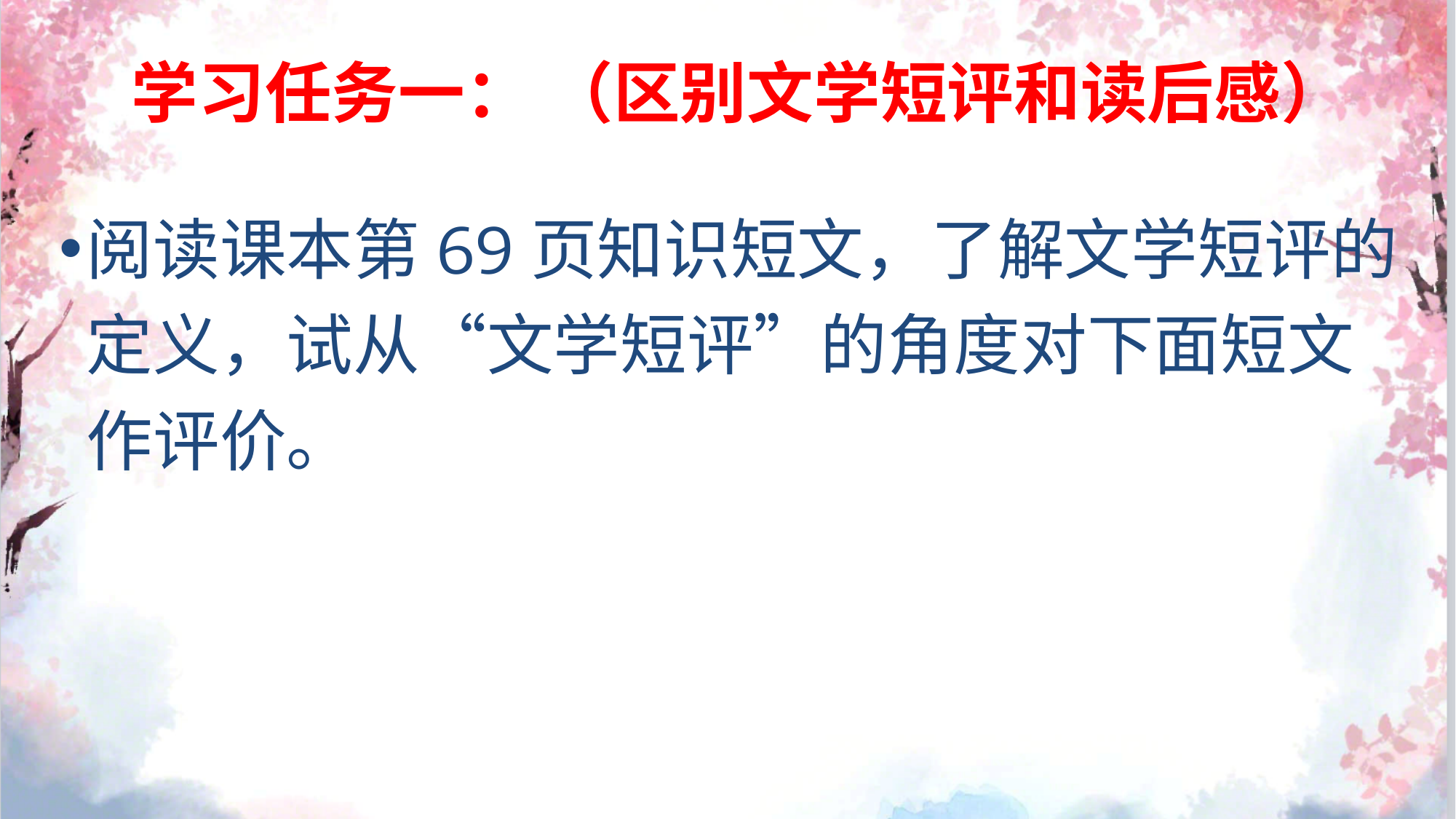

# 学习任务一： （区别文学短评和读后感）
阅读课本第69页知识短文，了解文学短评的定义，试从“文学短评”的角度对下面短文作评价。